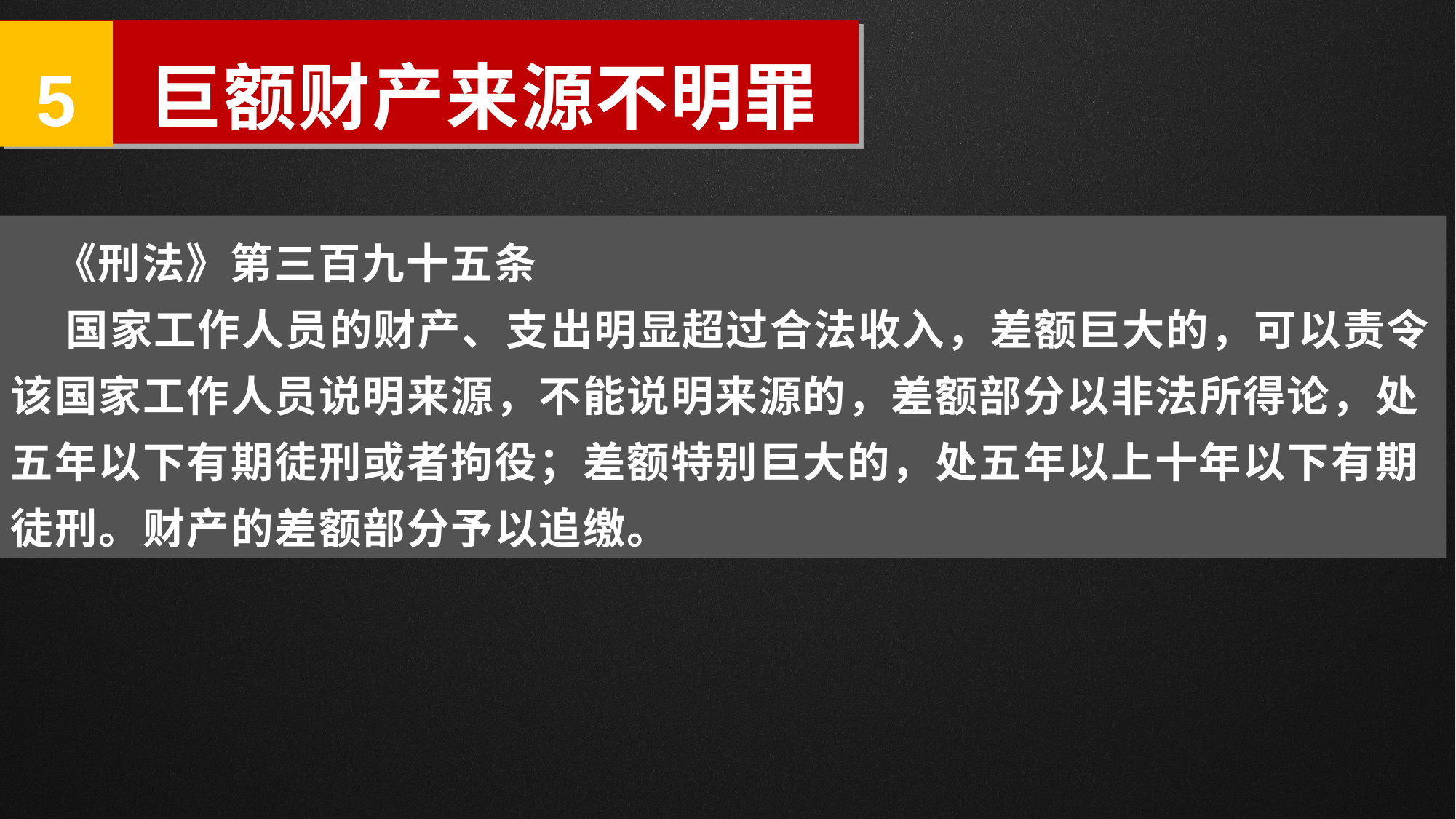

巨额财产来源不明罪
5
   《刑法》第三百九十五条
    国家工作人员的财产、支出明显超过合法收入，差额巨大的，可以责令该国家工作人员说明来源，不能说明来源的，差额部分以非法所得论，处五年以下有期徒刑或者拘役；差额特别巨大的，处五年以上十年以下有期徒刑。财产的差额部分予以追缴。